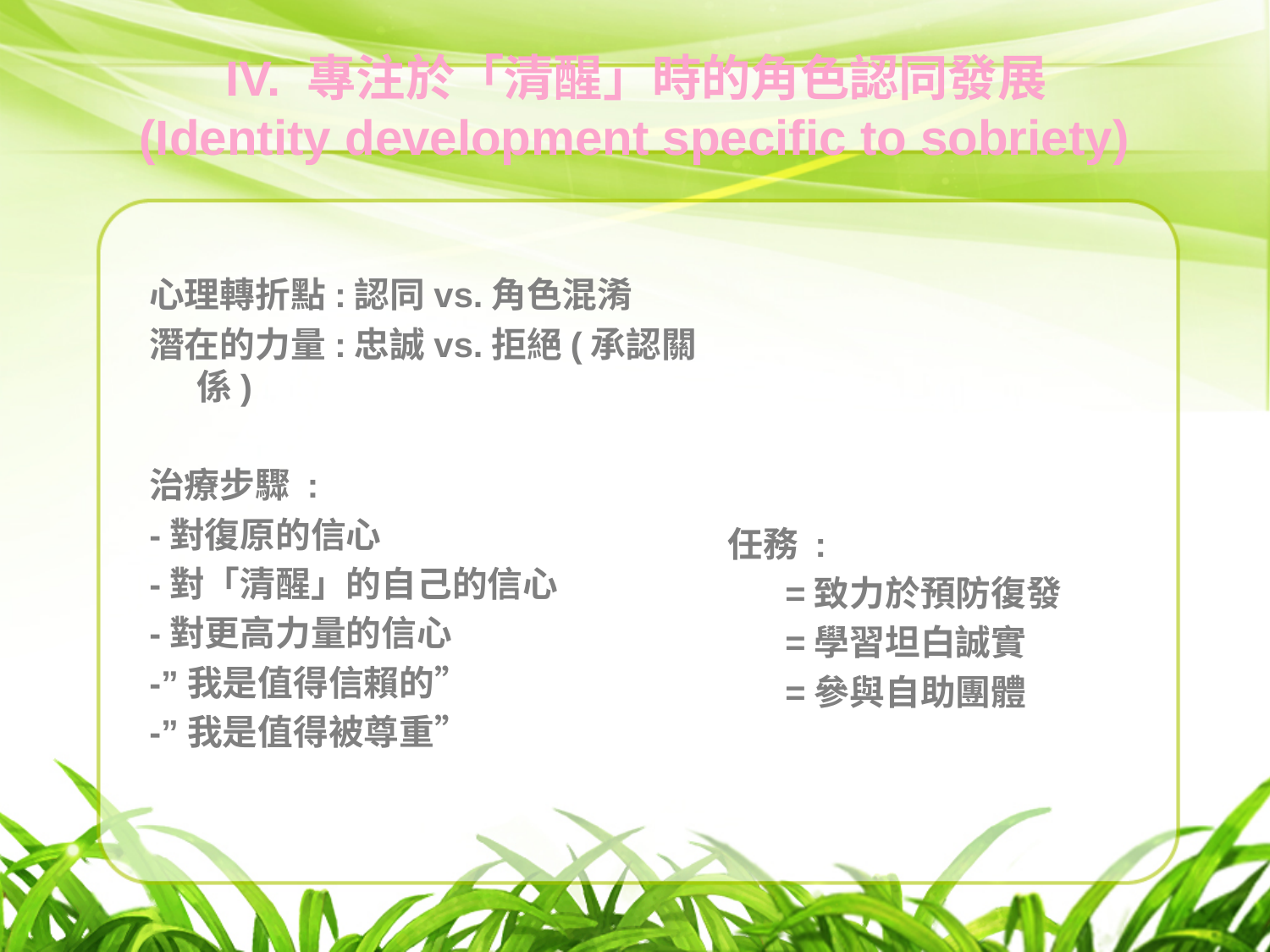

# IV. 專注於「清醒」時的角色認同發展 (Identity development specific to sobriety)
心理轉折點:認同vs.角色混淆
潛在的力量:忠誠vs.拒絕(承認關係)

治療步驟 :
-對復原的信心
-對「清醒」的自己的信心
-對更高力量的信心
-”我是值得信賴的”
-”我是值得被尊重”

任務 :
	 =致力於預防復發
	 =學習坦白誠實
	 =參與自助團體